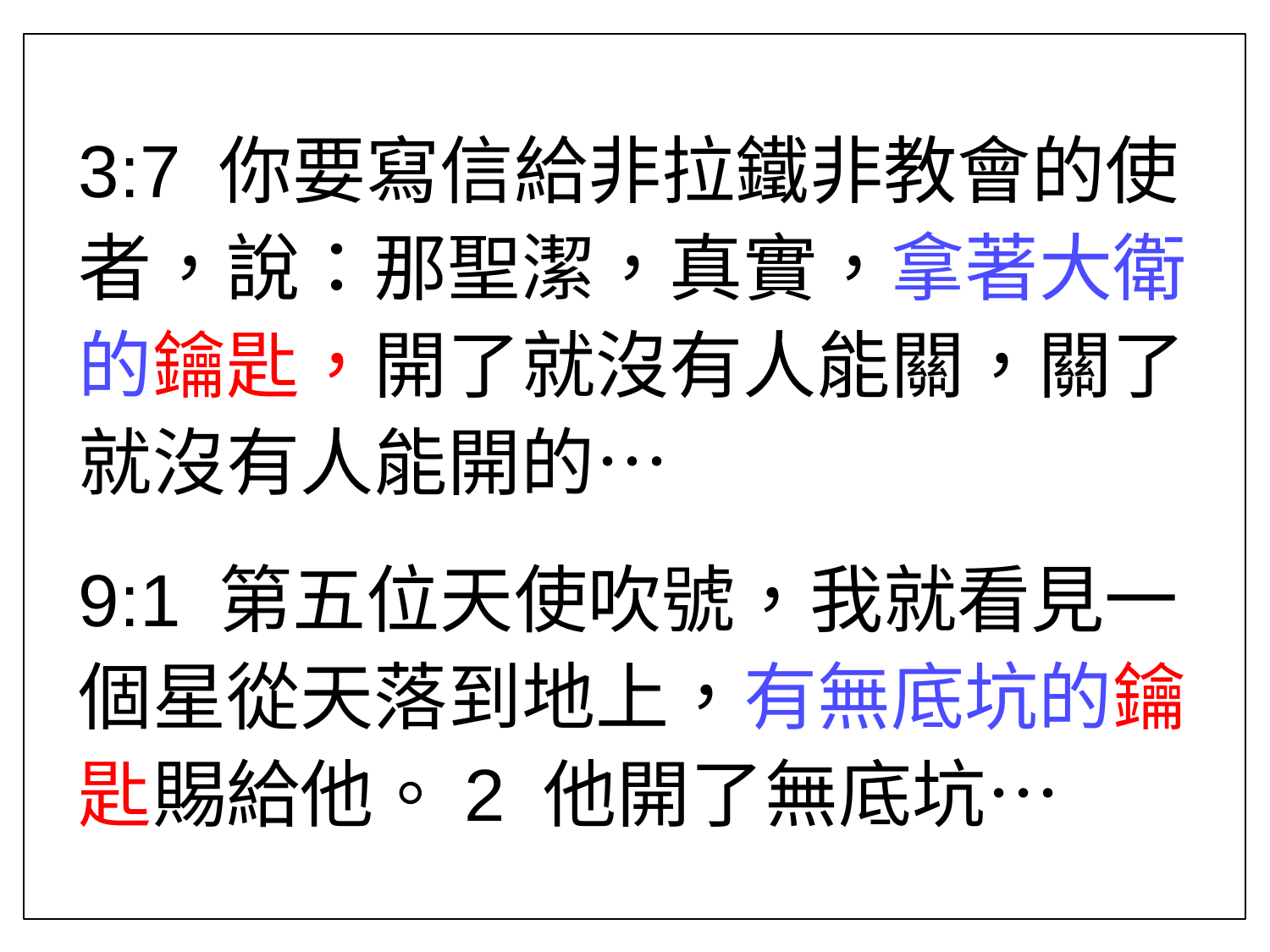

3:7 你要寫信給非拉鐵非教會的使者，說：那聖潔，真實，拿著大衛的鑰匙，開了就沒有人能關，關了就沒有人能開的…
9:1 第五位天使吹號，我就看見一個星從天落到地上，有無底坑的鑰匙賜給他。2 他開了無底坑…